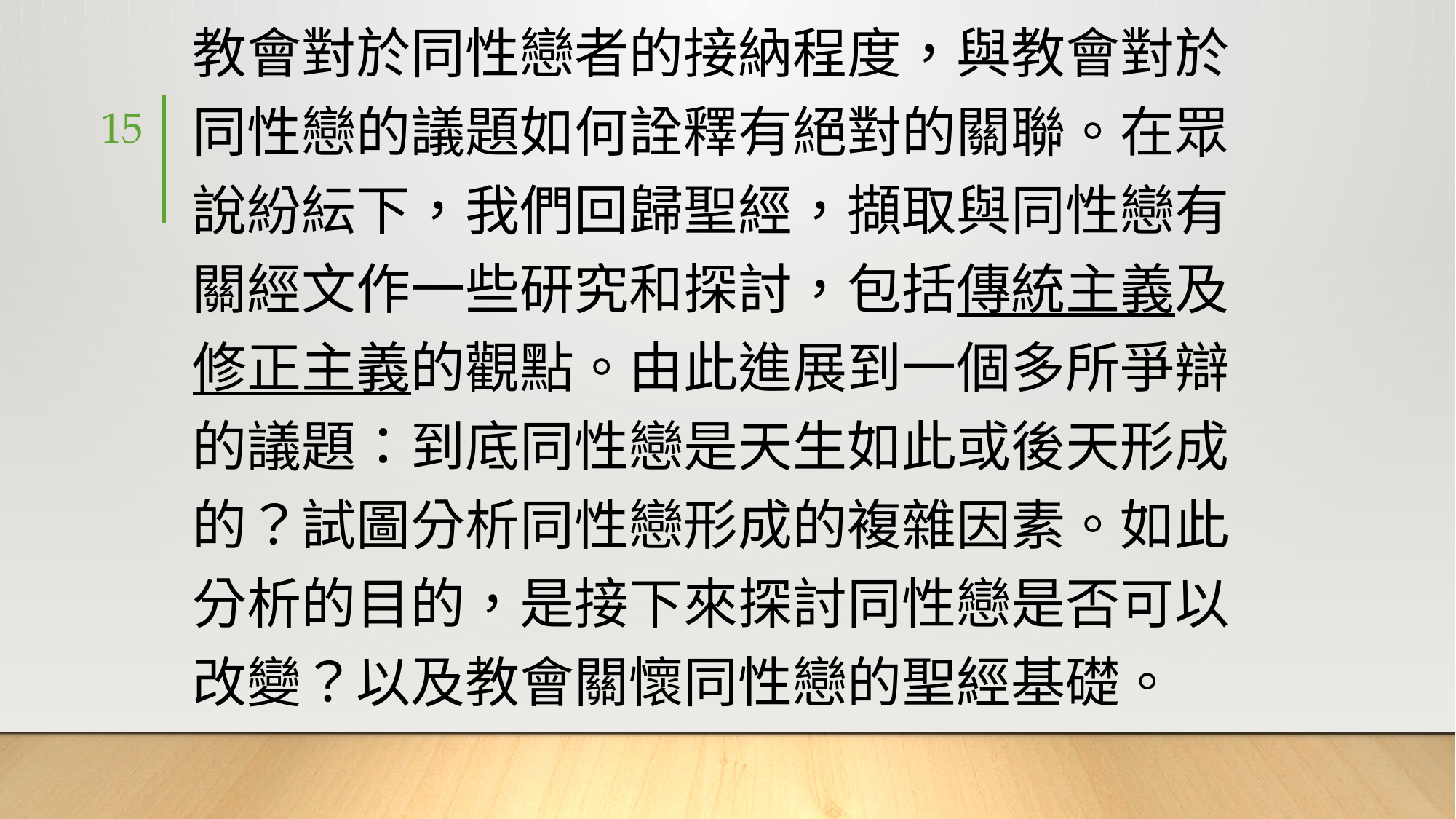

教會對於同性戀者的接納程度，與教會對於同性戀的議題如何詮釋有絕對的關聯。在眾說紛紜下，我們回歸聖經，擷取與同性戀有關經文作一些研究和探討，包括傳統主義及修正主義的觀點。由此進展到一個多所爭辯的議題：到底同性戀是天生如此或後天形成的？試圖分析同性戀形成的複雜因素。如此分析的目的，是接下來探討同性戀是否可以改變？以及教會關懷同性戀的聖經基礎。
#
15